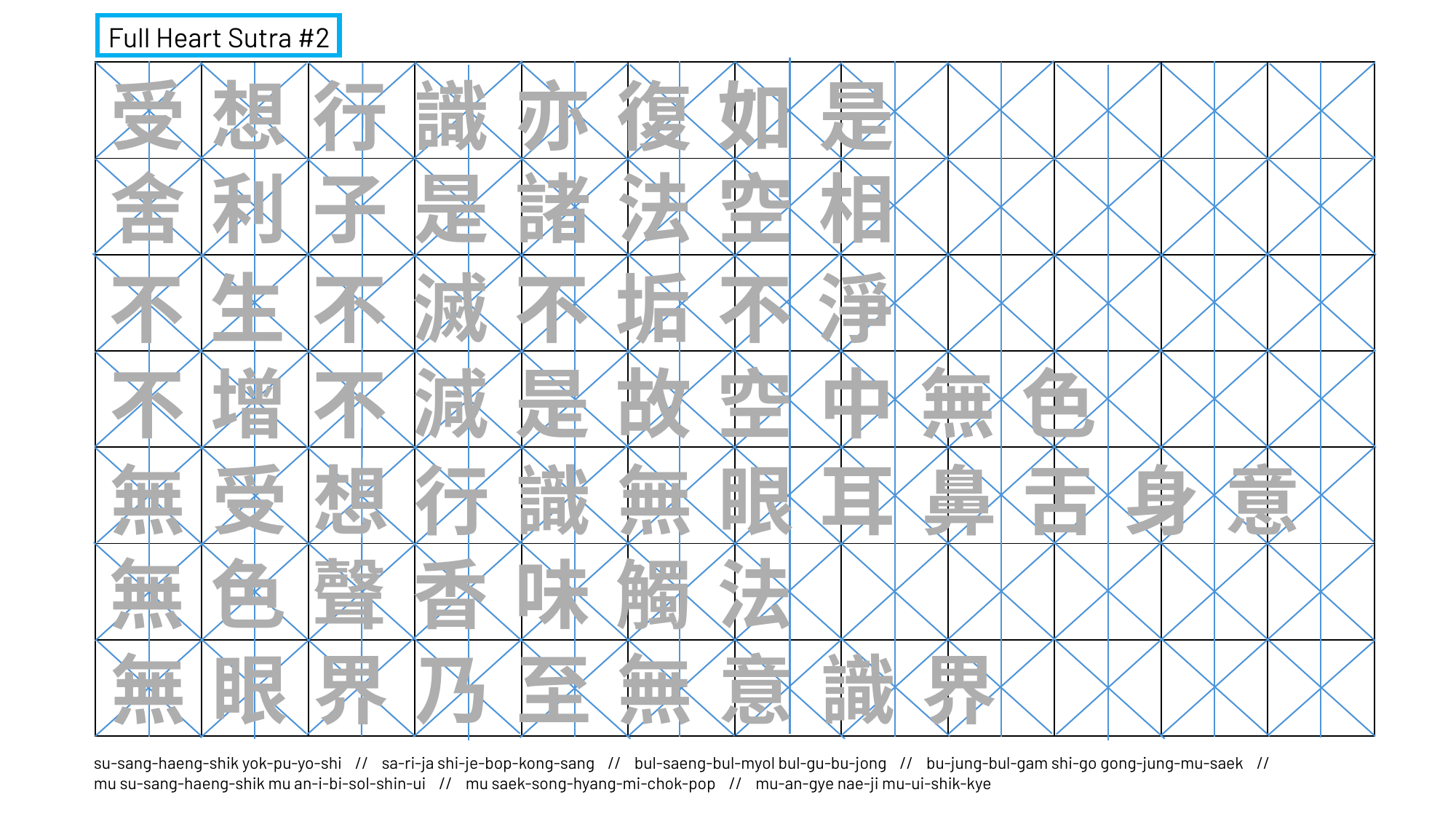

Full Heart Sutra #2

受 想 行 識 亦 復 如 是
|  |  |  |  |  |  |  |  |  |  |  |  |
| --- | --- | --- | --- | --- | --- | --- | --- | --- | --- | --- | --- |
|  |  |  |  |  |  |  |  |  |  |  |  |
|  |  |  |  |  |  |  |  |  |  |  |  |
|  |  |  |  |  |  |  |  |  |  |  |  |
|  |  |  |  |  |  |  |  |  |  |  |  |
|  |  |  |  |  |  |  |  |  |  |  |  |
|  |  |  |  |  |  |  |  |  |  |  |  |
舍 利 子 是 諸 法 空 相
不 生 不 滅 不 垢 不 淨
不 增 不 減 是 故 空 中 無 色
無 受 想 行 識 無 眼 耳 鼻 舌 身 意
無 色 聲 香 味 觸 法
無 眼 界 乃 至 無 意 識 界
su-sang-haeng-shik yok-pu-yo-shi    //    sa-ri-ja shi-je-bop-kong-sang    //    bul-saeng-bul-myol bul-gu-bu-jong    //    bu-jung-bul-gam shi-go gong-jung-mu-saek    //
mu su-sang-haeng-shik mu an-i-bi-sol-shin-ui    //    mu saek-song-hyang-mi-chok-pop    //    mu-an-gye nae-ji mu-ui-shik-kye